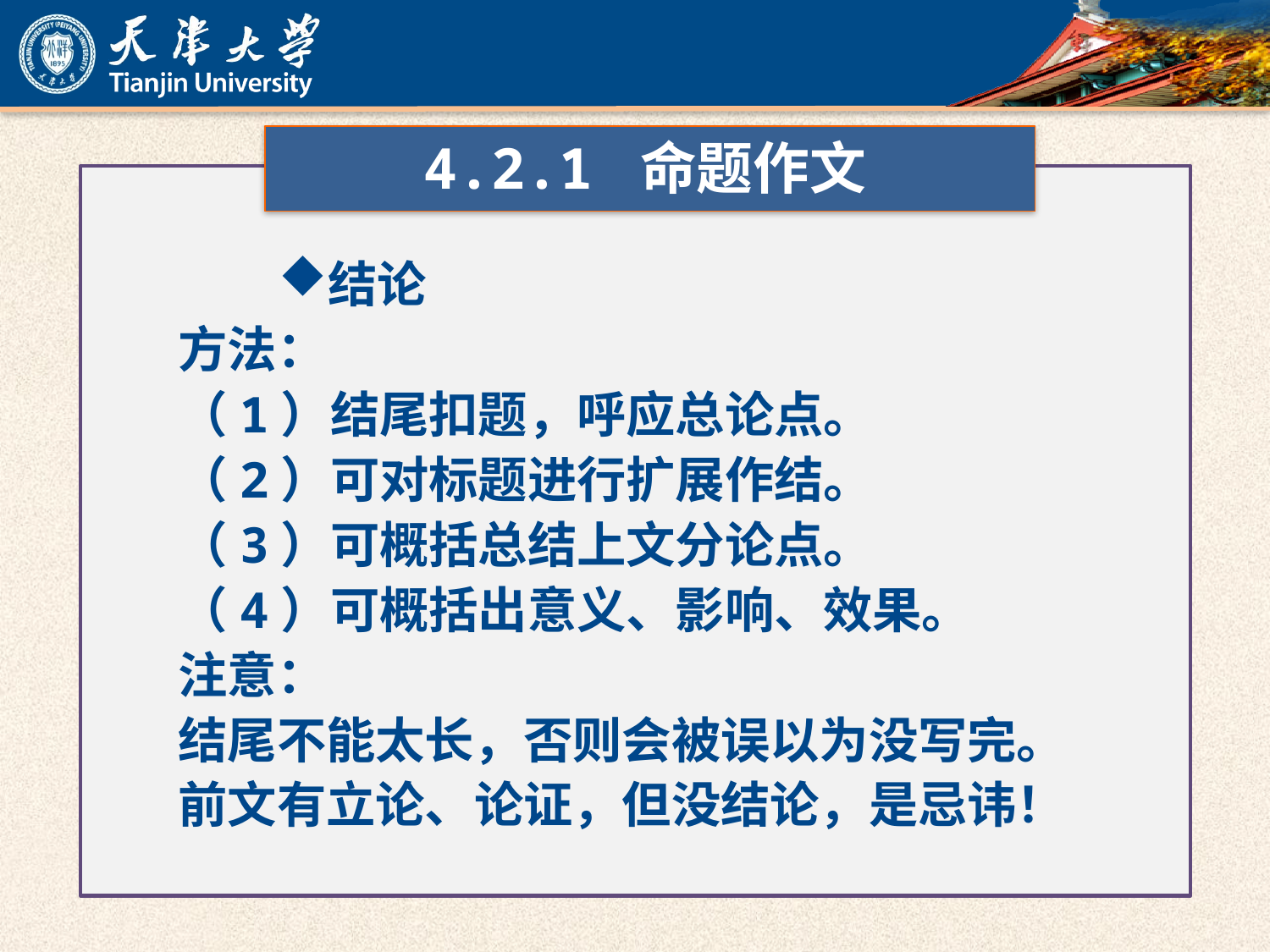

4.2.1 命题作文

结论
方法：
（1）结尾扣题，呼应总论点。
（2）可对标题进行扩展作结。
（3）可概括总结上文分论点。
（4）可概括出意义、影响、效果。
注意：
结尾不能太长，否则会被误以为没写完。
前文有立论、论证，但没结论，是忌讳！